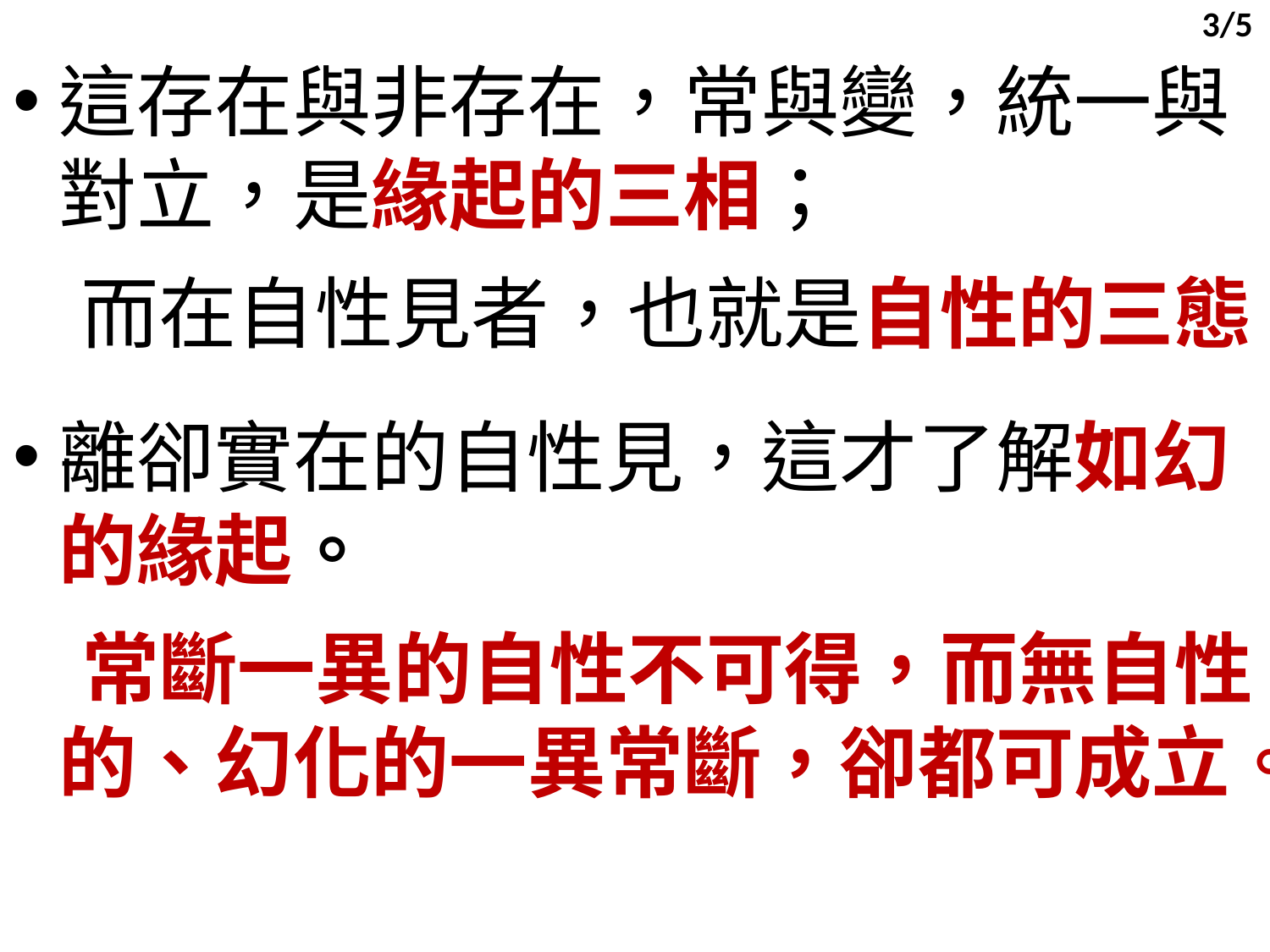

3/5
這存在與非存在，常與變，統一與對立，是緣起的三相；
   而在自性見者，也就是自性的三態。
離卻實在的自性見，這才了解如幻的緣起。
   常斷一異的自性不可得，而無自性的、幻化的一異常斷，卻都可成立。